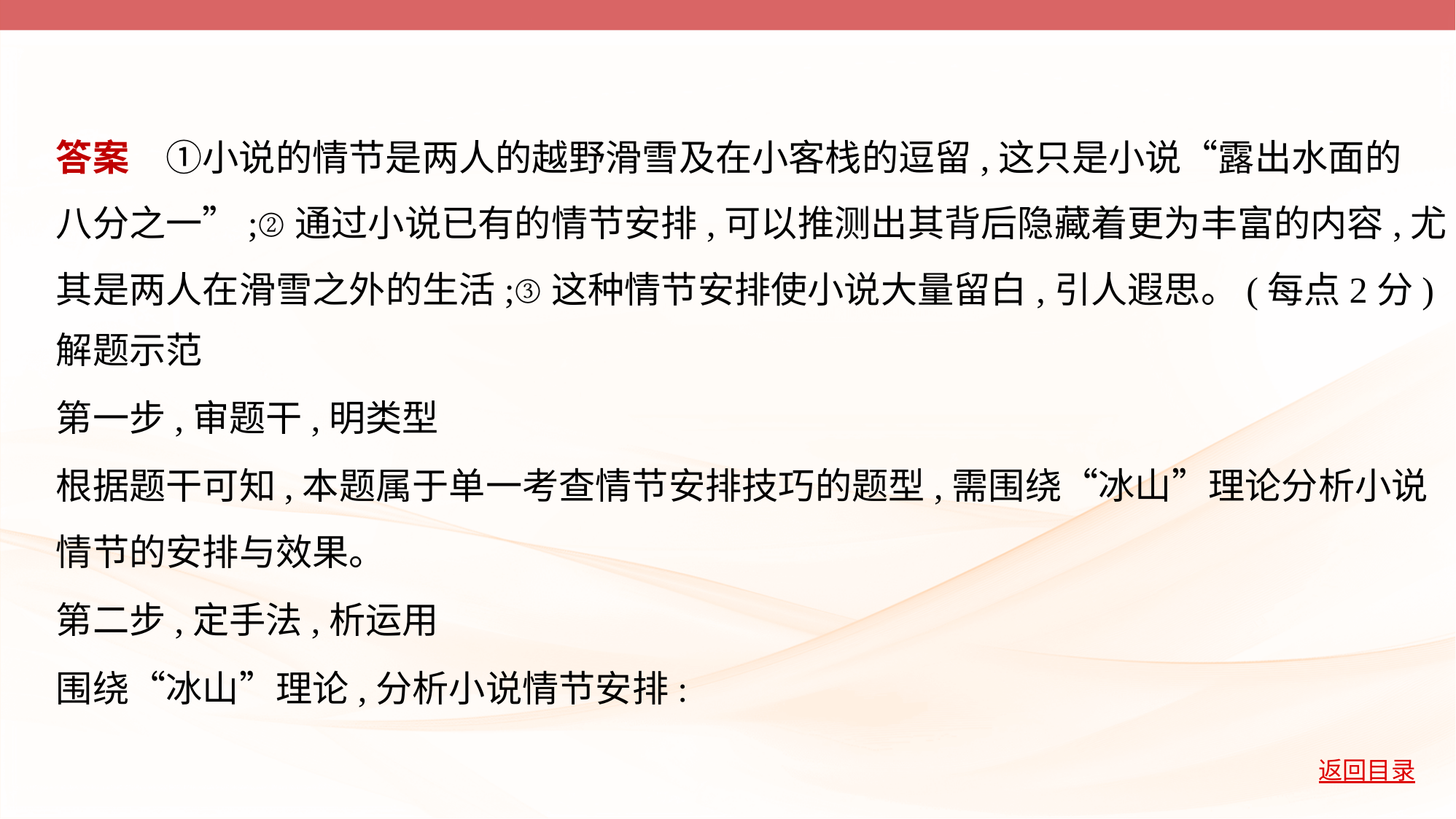

答案　①小说的情节是两人的越野滑雪及在小客栈的逗留,这只是小说“露出水面的
八分之一”;②通过小说已有的情节安排,可以推测出其背后隐藏着更为丰富的内容,尤
其是两人在滑雪之外的生活;③这种情节安排使小说大量留白,引人遐思。(每点2分)

解题示范
第一步,审题干,明类型
根据题干可知,本题属于单一考查情节安排技巧的题型,需围绕“冰山”理论分析小说
情节的安排与效果。
第二步,定手法,析运用
围绕“冰山”理论,分析小说情节安排: